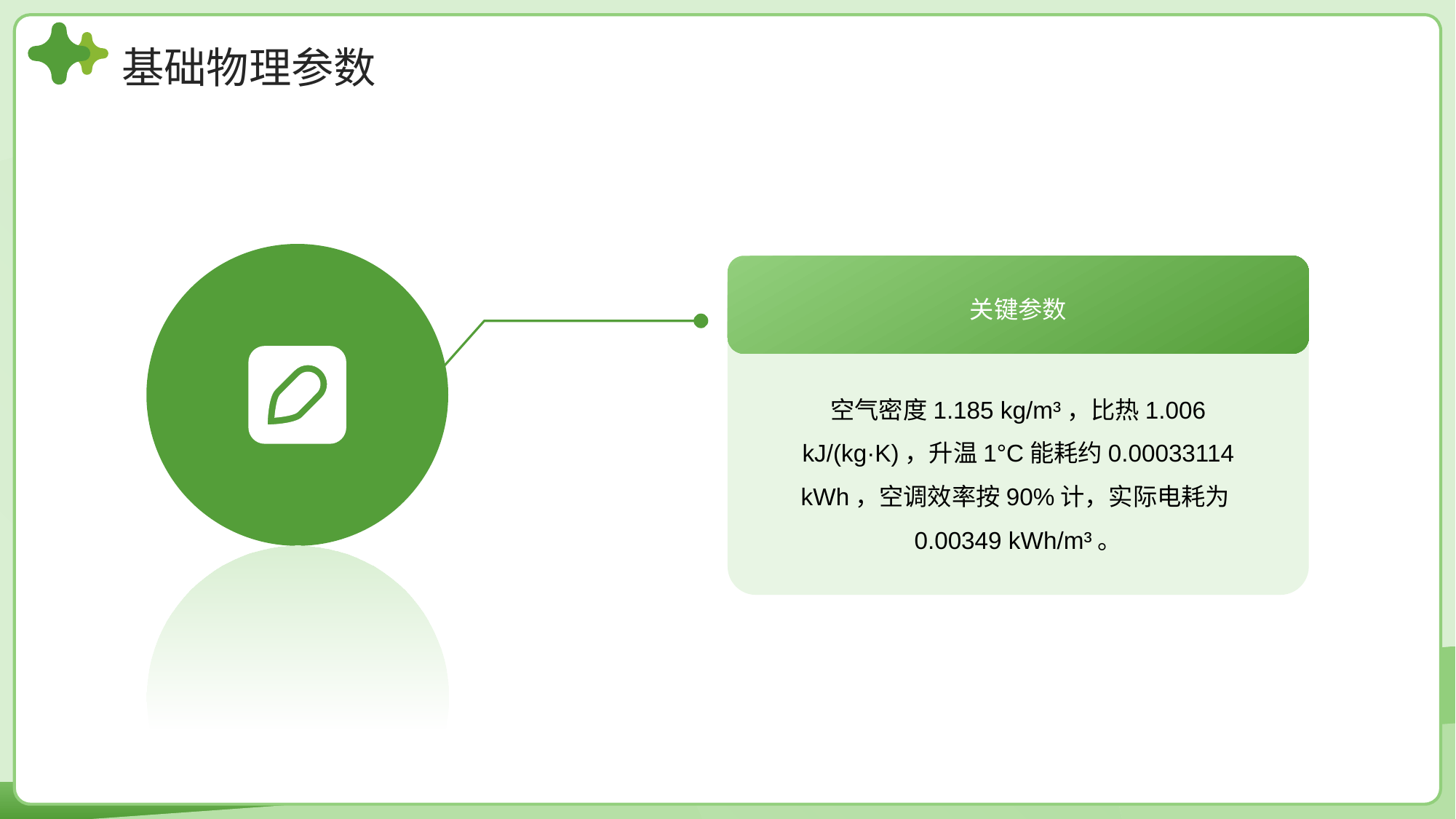

基础物理参数

关键参数

空气密度1.185 kg/m³，比热1.006 kJ/(kg·K)，升温1°C能耗约0.00033114 kWh，空调效率按90%计，实际电耗为0.00349 kWh/m³。